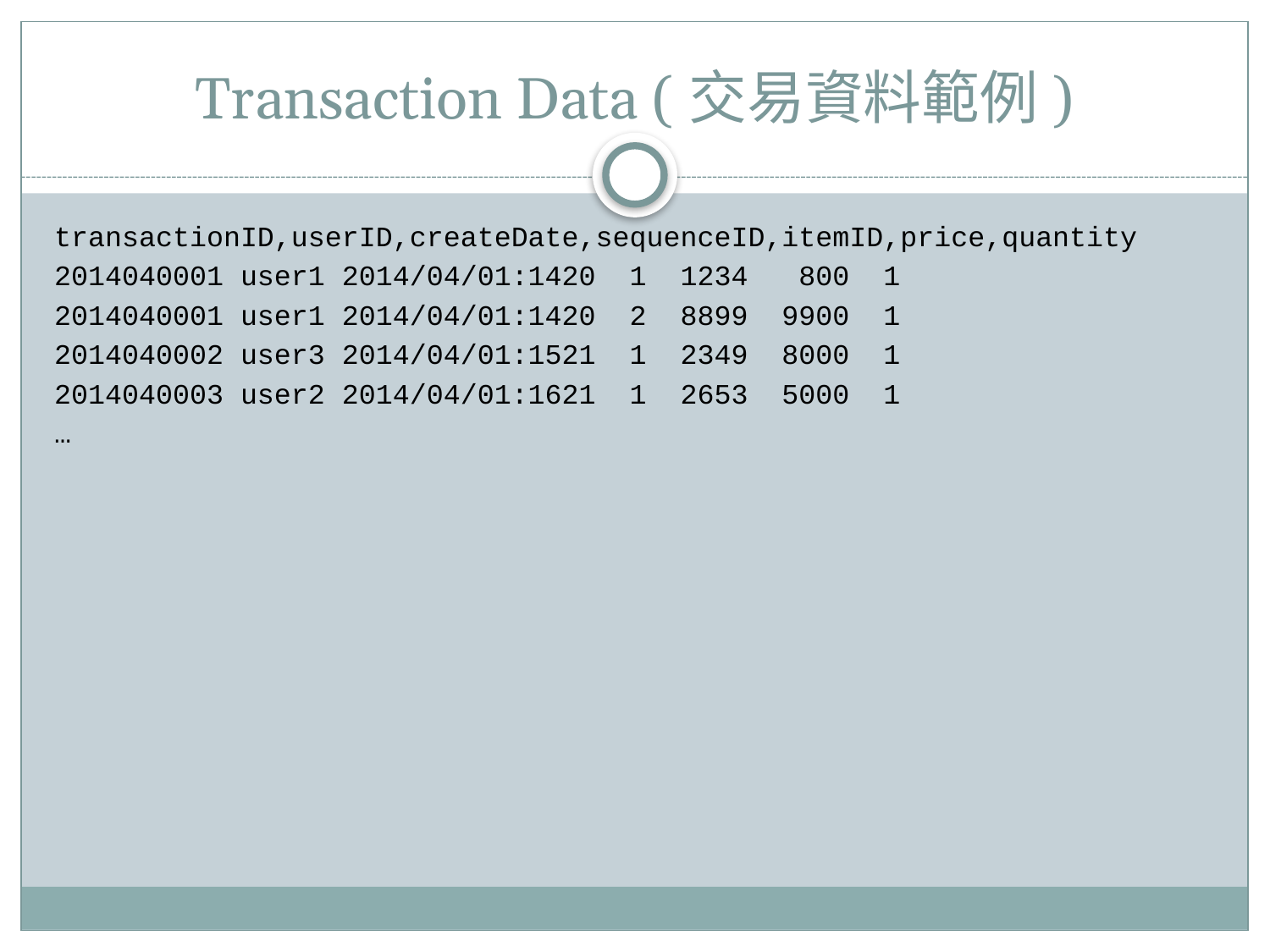

# Transaction Data (交易資料範例)
transactionID,userID,createDate,sequenceID,itemID,price,quantity
2014040001 user1 2014/04/01:1420  1  1234   800  1
2014040001 user1 2014/04/01:1420  2  8899  9900  1
2014040002 user3 2014/04/01:1521  1  2349  8000  1
2014040003 user2 2014/04/01:1621  1  2653  5000  1
…